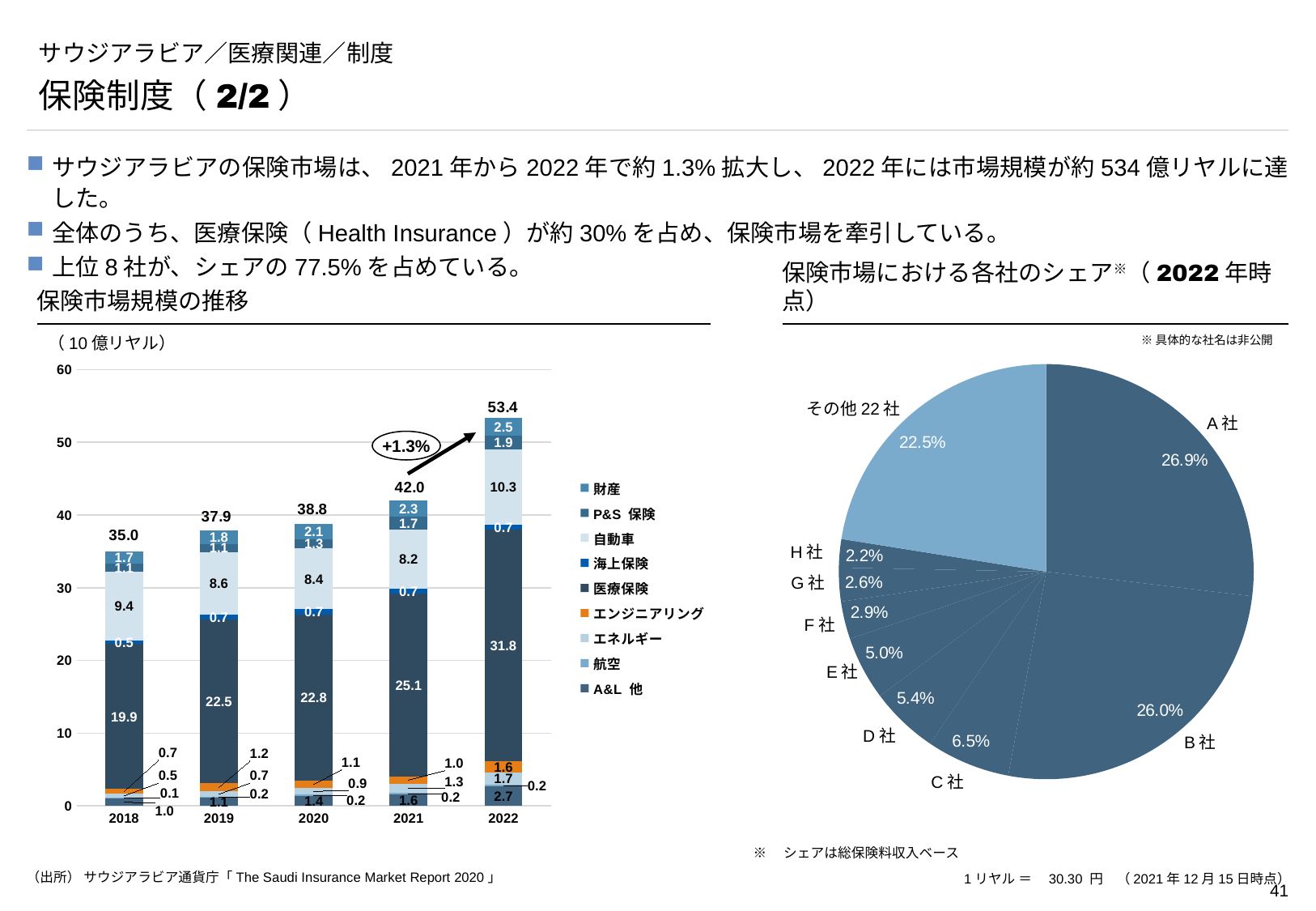

# サウジアラビア／医療関連／制度
保険制度（2/2）
サウジアラビアの保険市場は、2021年から2022年で約1.3%拡大し、2022年には市場規模が約534億リヤルに達した。
全体のうち、医療保険（Health Insurance）が約30%を占め、保険市場を牽引している。
上位8社が、シェアの77.5%を占めている。
保険市場規模の推移
保険市場における各社のシェア※（2022年時点）
※具体的な社名は非公開
（10億リヤル）

### Chart

| Category | A&L 他 | 航空 | エネルギー | エンジニアリング | 医療保険 | 海上保険 | 自動車 | P&S 保険 | 財産 |
|---|---|---|---|---|---|---|---|---|---|
| 2018 | 1.001 | 0.148 | 0.512 | 0.702 | 19.89 | 0.545 | 9.423 | 1.102 | 1.698 |
| 2019 | 1.121 | 0.159 | 0.7 | 1.198 | 22.47 | 0.654 | 8.603 | 1.135 | 1.845 |
| 2020 | 1.37 | 0.179 | 0.911 | 1.062 | 22.84 | 0.69 | 8.358 | 1.264 | 2.109 |
| 2021 | 1.587 | 0.189 | 1.295 | 1.002 | 25.11 | 0.697 | 8.162 | 1.707 | 2.282 |
| 2022 | 2.676 | 0.235 | 1.652 | 1.594 | 31.83 | 0.692 | 10.34 | 1.87 | 2.463 |

### Chart

| Category |  |
|---|---|
その他22社
A社
+1.3%
H社
G社
F社
E社
D社
B社
C社
※　シェアは総保険料収入ベース
（出所） サウジアラビア通貨庁「The Saudi Insurance Market Report 2020」
1リヤル ＝　30.30 円　（2021年12月15日時点）